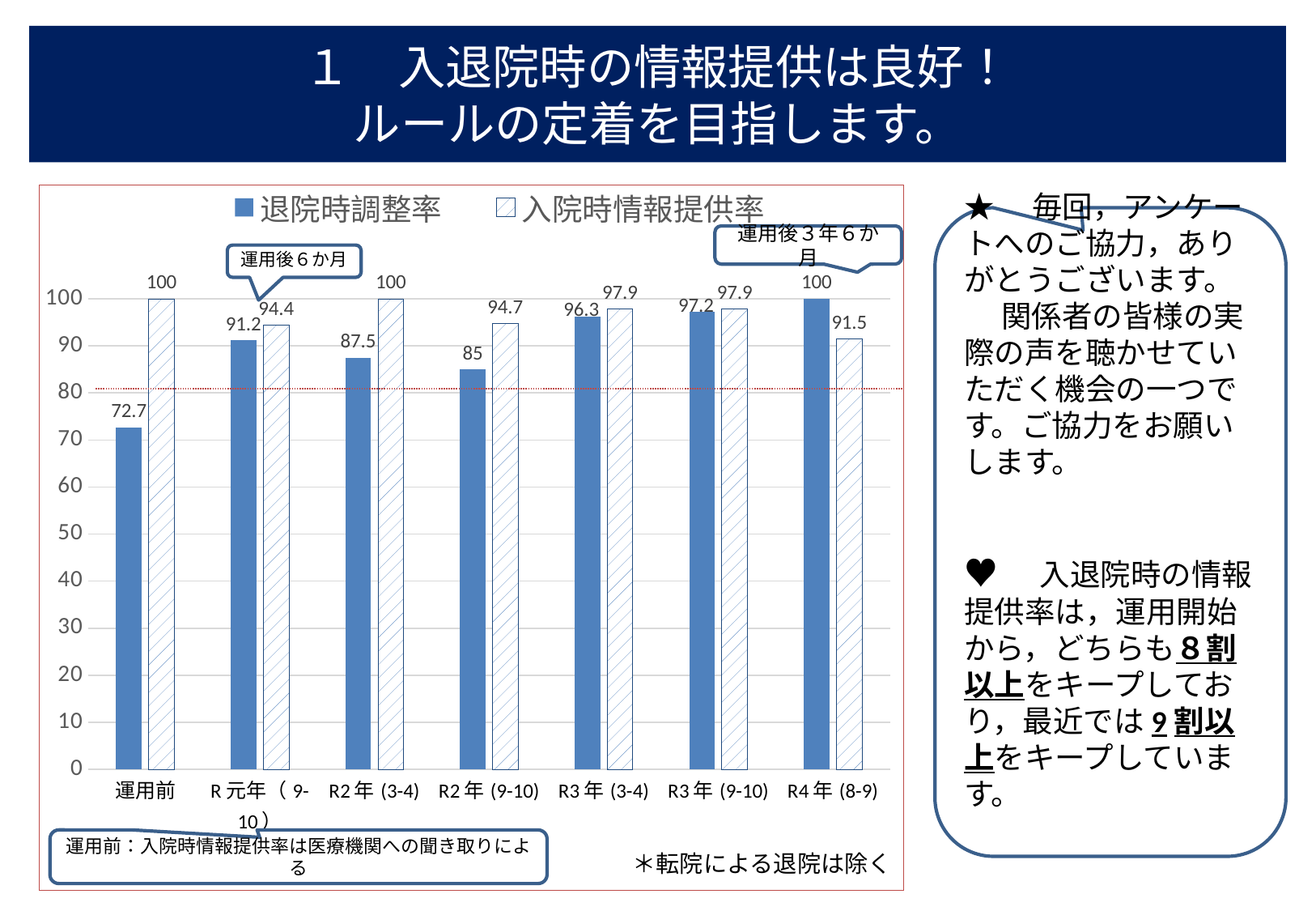

# １　入退院時の情報提供は良好！ ルールの定着を目指します。

### Chart

| Category | 退院時調整率 | 入院時情報提供率 |
|---|---|---|
| 運用前 | 72.7 | 100.0 |
| R元年（9-10） | 91.2 | 94.4 |
| R2年(3-4) | 87.5 | 100.0 |
| R2年(9-10) | 85.0 | 94.7 |
| R3年(3-4) | 96.3 | 97.9 |
| R3年(9-10) | 97.2 | 97.9 |
| R4年(8-9) | 100.0 | 91.5 |
★　毎回，アンケートへのご協力，ありがとうございます。
　 関係者の皆様の実際の声を聴かせていただく機会の一つです。ご協力をお願いします。

♥　入退院時の情報提供率は，運用開始から，どちらも８割以上をキープしており，最近では9割以上をキープしています。

運用後３年６か月
運用前：入院時情報提供率は医療機関への聞き取りによる
＊転院による退院は除く